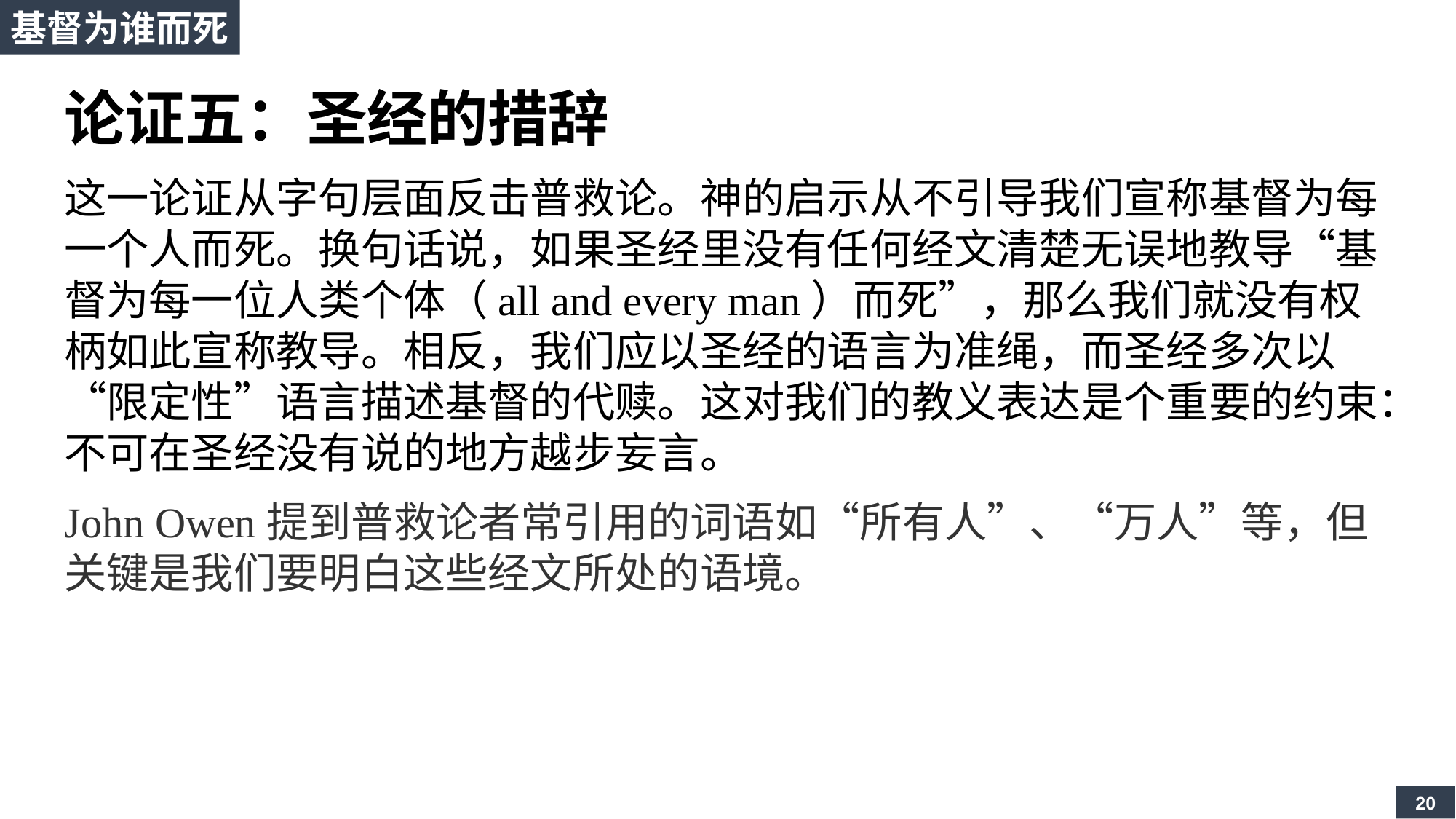

基督为谁而死
论证五：圣经的措辞
这一论证从字句层面反击普救论。神的启示从不引导我们宣称基督为每一个人而死。换句话说，如果圣经里没有任何经文清楚无误地教导“基督为每一位人类个体（all and every man）而死”，那么我们就没有权柄如此宣称教导。相反，我们应以圣经的语言为准绳，而圣经多次以“限定性”语言描述基督的代赎。这对我们的教义表达是个重要的约束：不可在圣经没有说的地方越步妄言。
John Owen提到普救论者常引用的词语如“所有人”、“万人”等，但关键是我们要明白这些经文所处的语境。
20